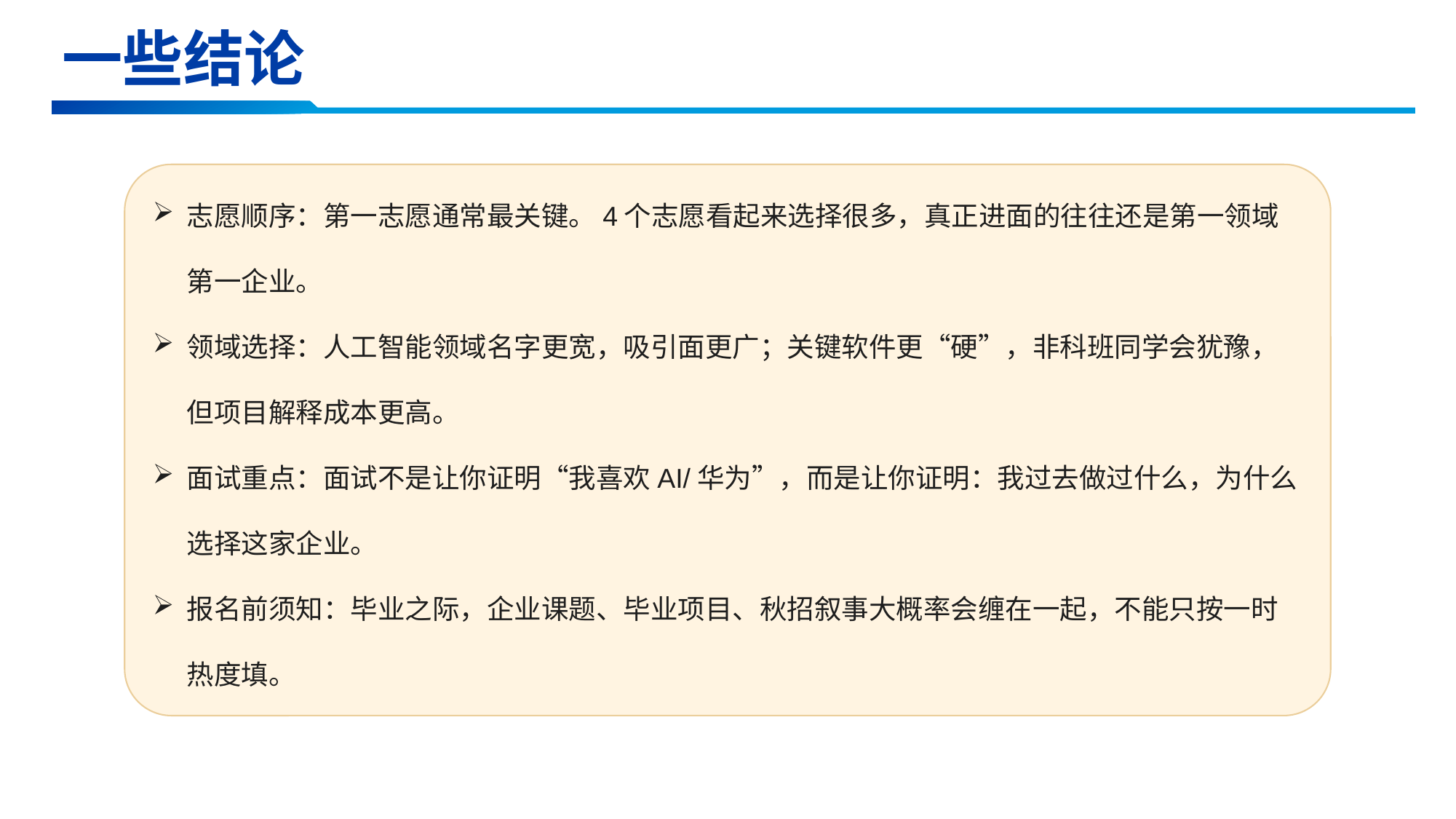

一些结论
11
志愿顺序：第一志愿通常最关键。4个志愿看起来选择很多，真正进面的往往还是第一领域第一企业。
领域选择：人工智能领域名字更宽，吸引面更广；关键软件更“硬”，非科班同学会犹豫，但项目解释成本更高。
面试重点：面试不是让你证明“我喜欢AI/华为”，而是让你证明：我过去做过什么，为什么选择这家企业。
报名前须知：毕业之际，企业课题、毕业项目、秋招叙事大概率会缠在一起，不能只按一时热度填。